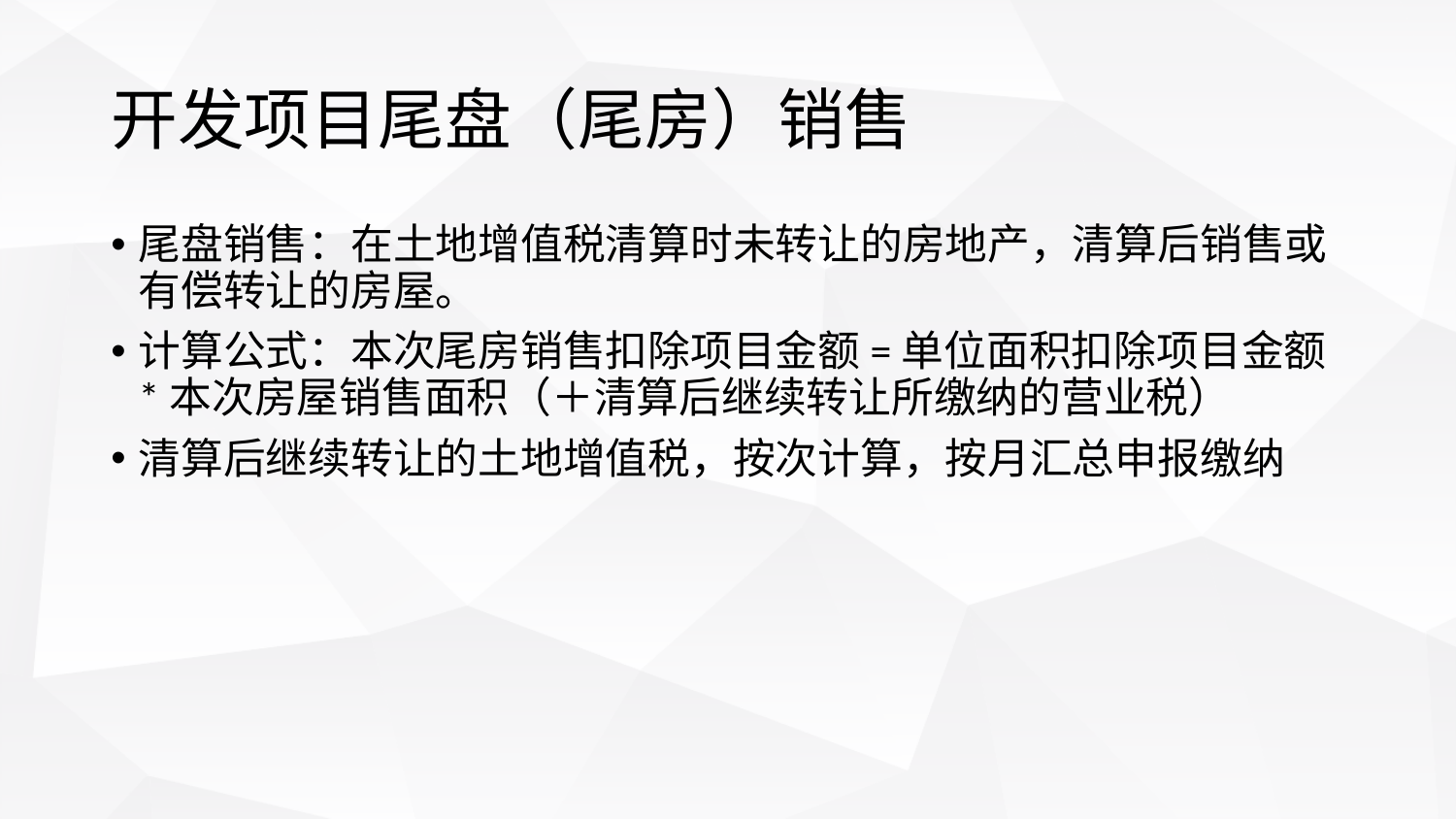

# 开发项目尾盘（尾房）销售
尾盘销售：在土地增值税清算时未转让的房地产，清算后销售或有偿转让的房屋。
计算公式：本次尾房销售扣除项目金额=单位面积扣除项目金额*本次房屋销售面积（＋清算后继续转让所缴纳的营业税）
清算后继续转让的土地增值税，按次计算，按月汇总申报缴纳
92